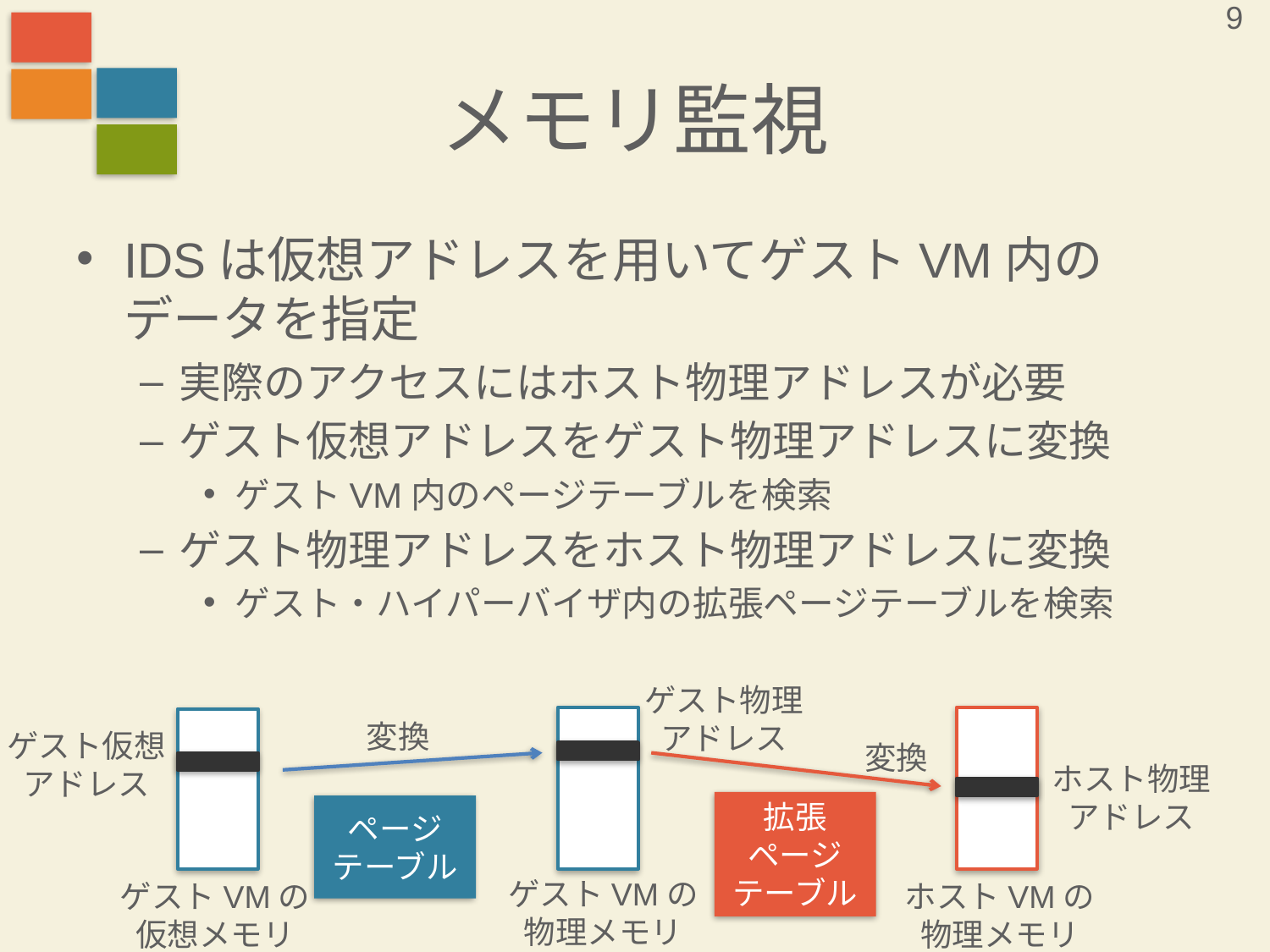

9
# メモリ監視
IDSは仮想アドレスを用いてゲストVM内のデータを指定
実際のアクセスにはホスト物理アドレスが必要
ゲスト仮想アドレスをゲスト物理アドレスに変換
ゲストVM内のページテーブルを検索
ゲスト物理アドレスをホスト物理アドレスに変換
ゲスト・ハイパーバイザ内の拡張ページテーブルを検索
ゲスト物理
アドレス

変換
ゲスト仮想
アドレス
変換

ホスト物理
アドレス

拡張
ページテーブル
ページテーブル
ゲストVMの
物理メモリ
ゲストVMの
仮想メモリ
ホストVMの
物理メモリ